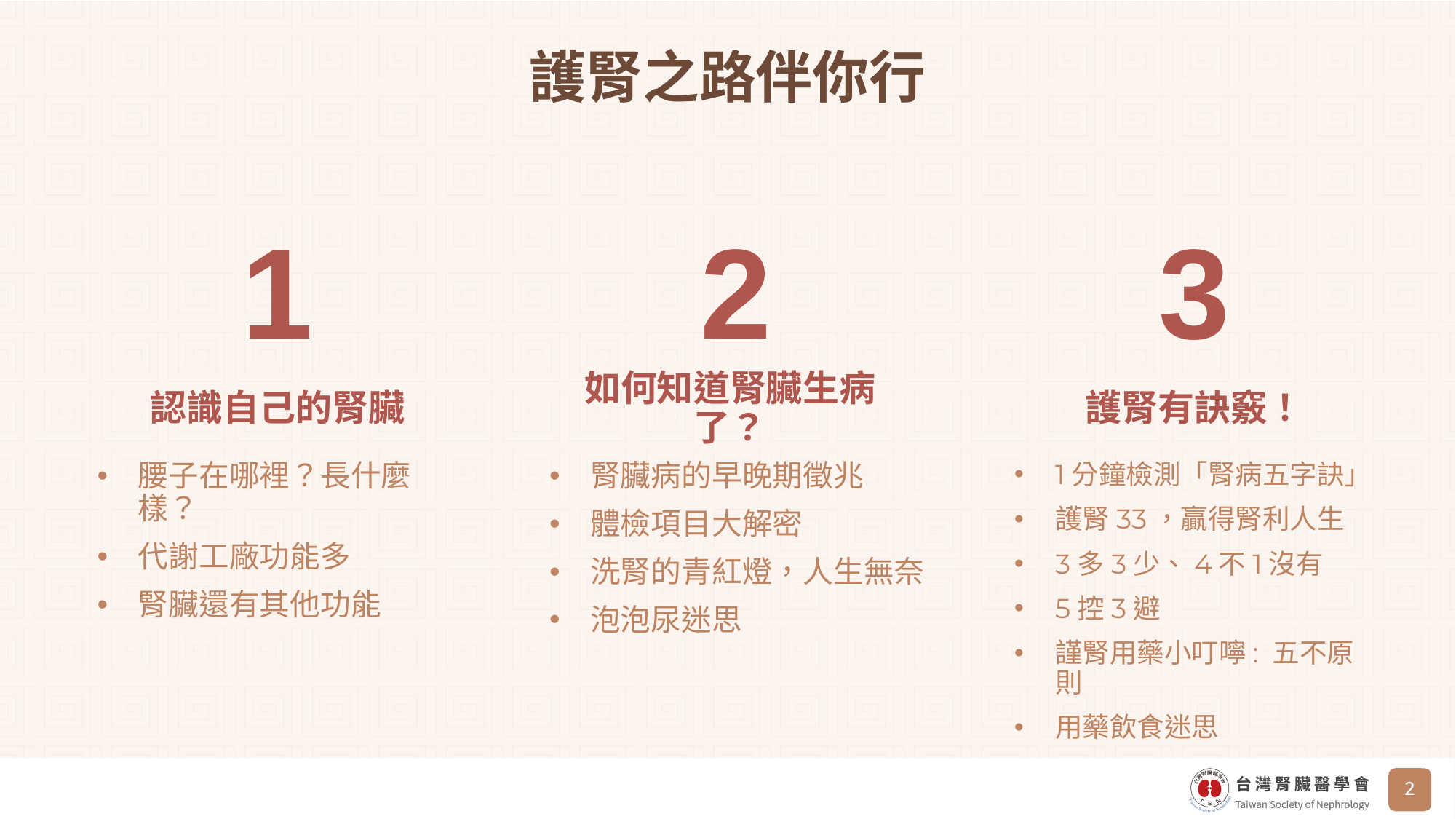

# 護腎之路伴你行

1
2
3
認識自己的腎臟
如何知道腎臟生病了？
護腎有訣竅！
腰子在哪裡？長什麼樣？
代謝工廠功能多
腎臟還有其他功能

腎臟病的早晚期徵兆
體檢項目大解密
洗腎的青紅燈，人生無奈
泡泡尿迷思

1分鐘檢測「腎病五字訣」
護腎33，贏得腎利人生
3多3少、4不1沒有
5控3避
謹腎用藥小叮嚀: 五不原則
用藥飲食迷思

2